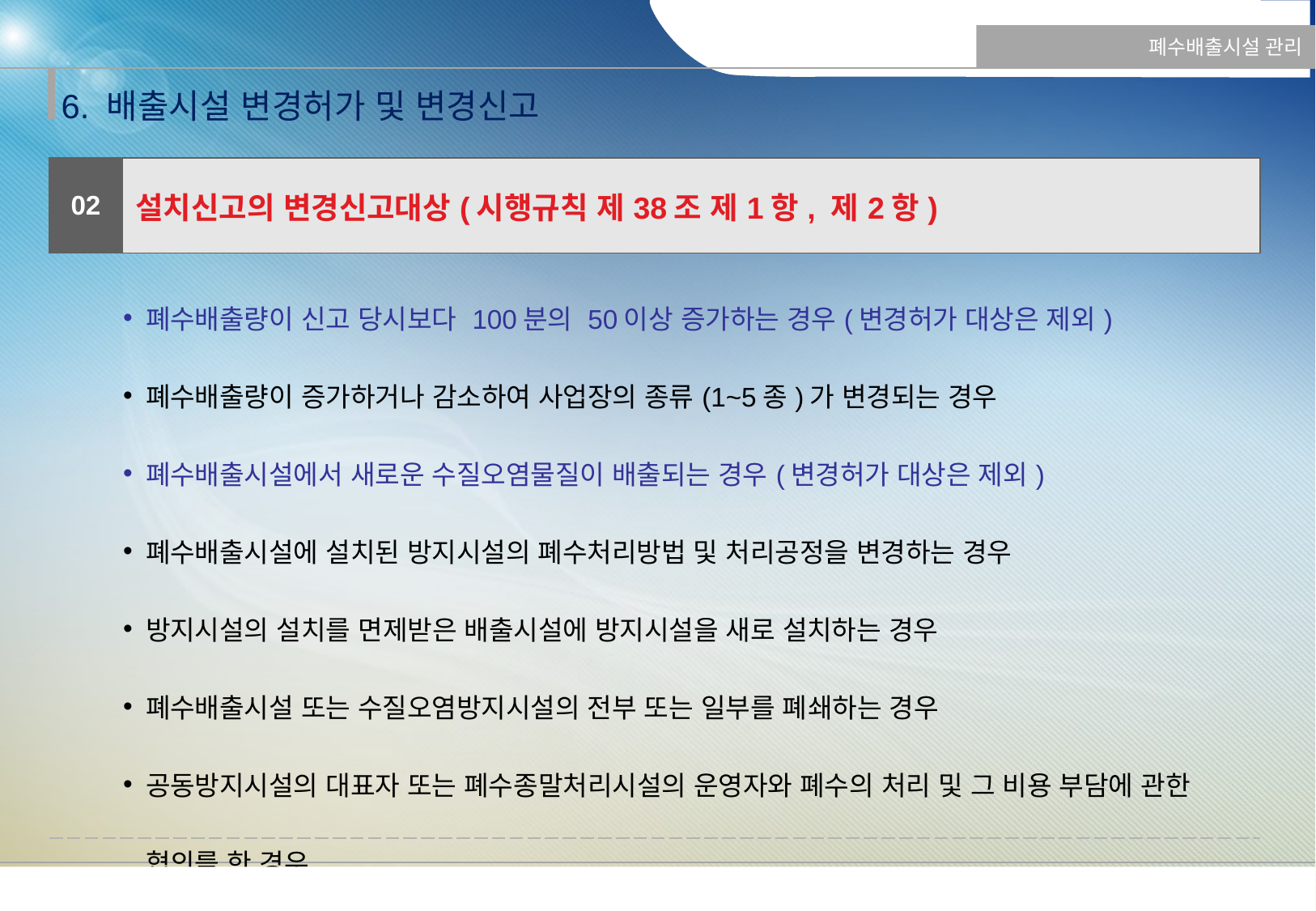

폐수배출시설 관리
6. 배출시설 변경허가 및 변경신고
| 02 | 설치신고의 변경신고대상(시행규칙 제38조 제1항, 제2항) |
| --- | --- |
| 폐수배출량이 신고 당시보다 100분의 50이상 증가하는 경우(변경허가 대상은 제외) 폐수배출량이 증가하거나 감소하여 사업장의 종류(1~5종)가 변경되는 경우 폐수배출시설에서 새로운 수질오염물질이 배출되는 경우(변경허가 대상은 제외) 폐수배출시설에 설치된 방지시설의 폐수처리방법 및 처리공정을 변경하는 경우 방지시설의 설치를 면제받은 배출시설에 방지시설을 새로 설치하는 경우 폐수배출시설 또는 수질오염방지시설의 전부 또는 일부를 폐쇄하는 경우 공동방지시설의 대표자 또는 폐수종말처리시설의 운영자와 폐수의 처리 및 그 비용 부담에 관한 협의를 한 경우 |  |